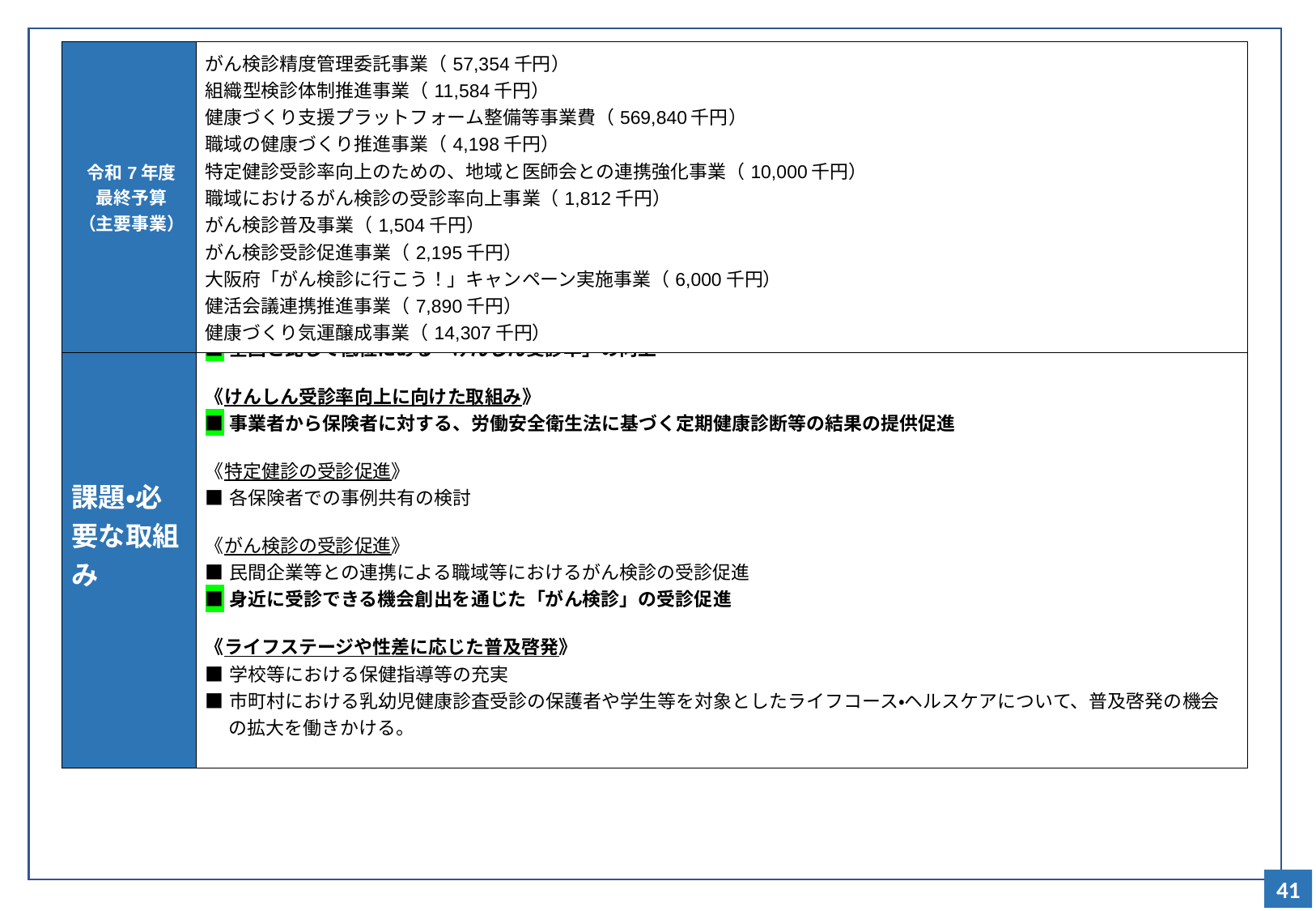

| 令和7年度 最終予算 （主要事業） | がん検診精度管理委託事業（57,354千円） 組織型検診体制推進事業（11,584千円） 健康づくり支援プラットフォーム整備等事業費（569,840千円） 職域の健康づくり推進事業（4,198千円） 特定健診受診率向上のための、地域と医師会との連携強化事業（10,000千円） 職域におけるがん検診の受診率向上事業（1,812千円） がん検診普及事業（1,504千円） がん検診受診促進事業（2,195千円） 大阪府「がん検診に行こう！」キャンペーン実施事業（6,000千円） 健活会議連携推進事業（7,890千円） 健康づくり気運醸成事業（14,307千円） |
| --- | --- |
| 課題・必要な取組み | 《共通》 ■全国と比して低位にある「けんしん受診率」の向上 《けんしん受診率向上に向けた取組み》 ■事業者から保険者に対する、労働安全衛生法に基づく定期健康診断等の結果の提供促進 《特定健診の受診促進》 ■各保険者での事例共有の検討 《がん検診の受診促進》 ■民間企業等との連携による職域等におけるがん検診の受診促進 ■身近に受診できる機会創出を通じた「がん検診」の受診促進 《ライフステージや性差に応じた普及啓発》 ■学校等における保健指導等の充実 ■市町村における乳幼児健康診査受診の保護者や学生等を対象としたライフコース・ヘルスケアについて、普及啓発の機会の拡大を働きかける。 |
| --- | --- |
41